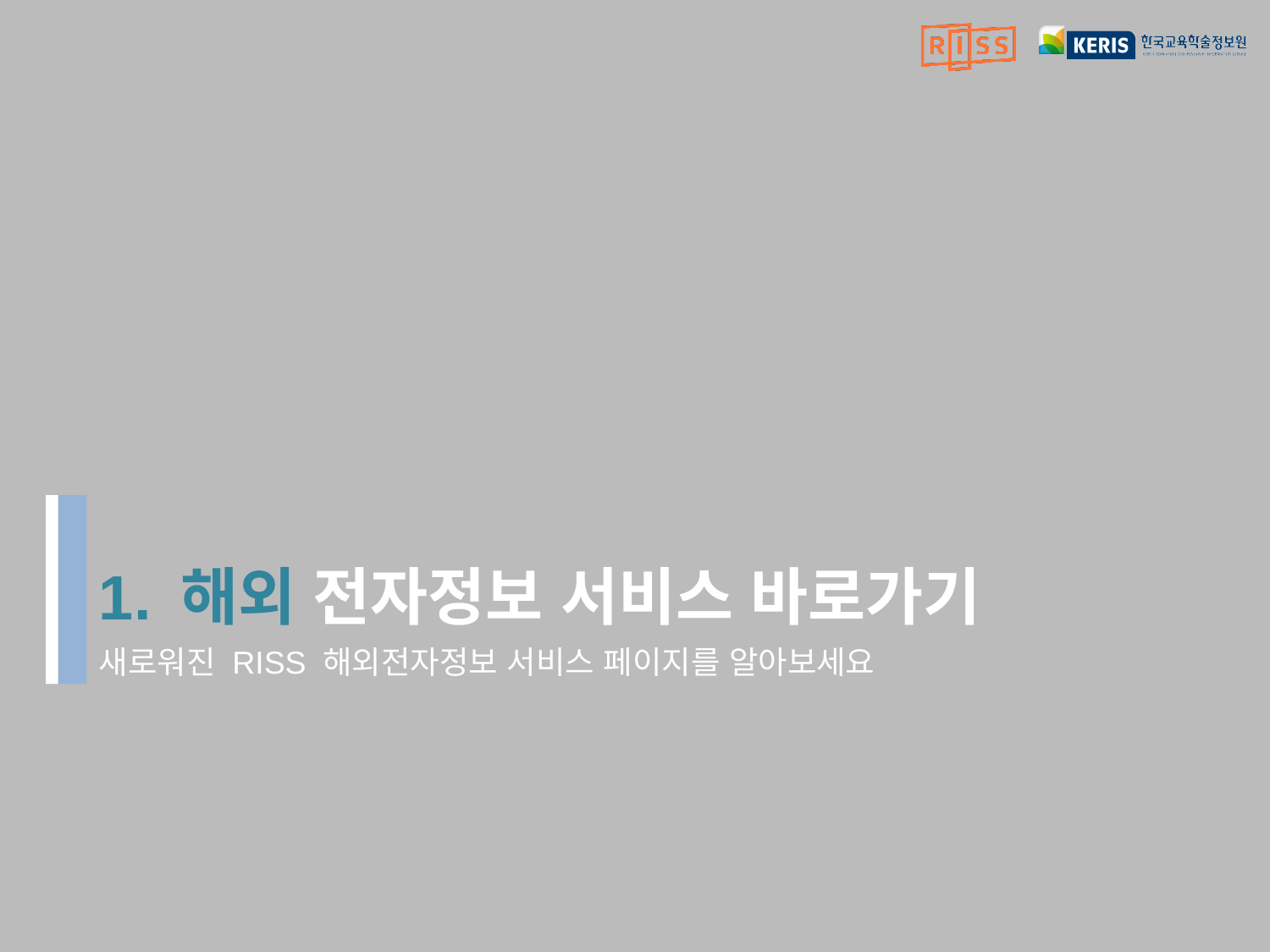

# 1. 해외 전자정보 서비스 바로가기
새로워진 RISS 해외전자정보 서비스 페이지를 알아보세요